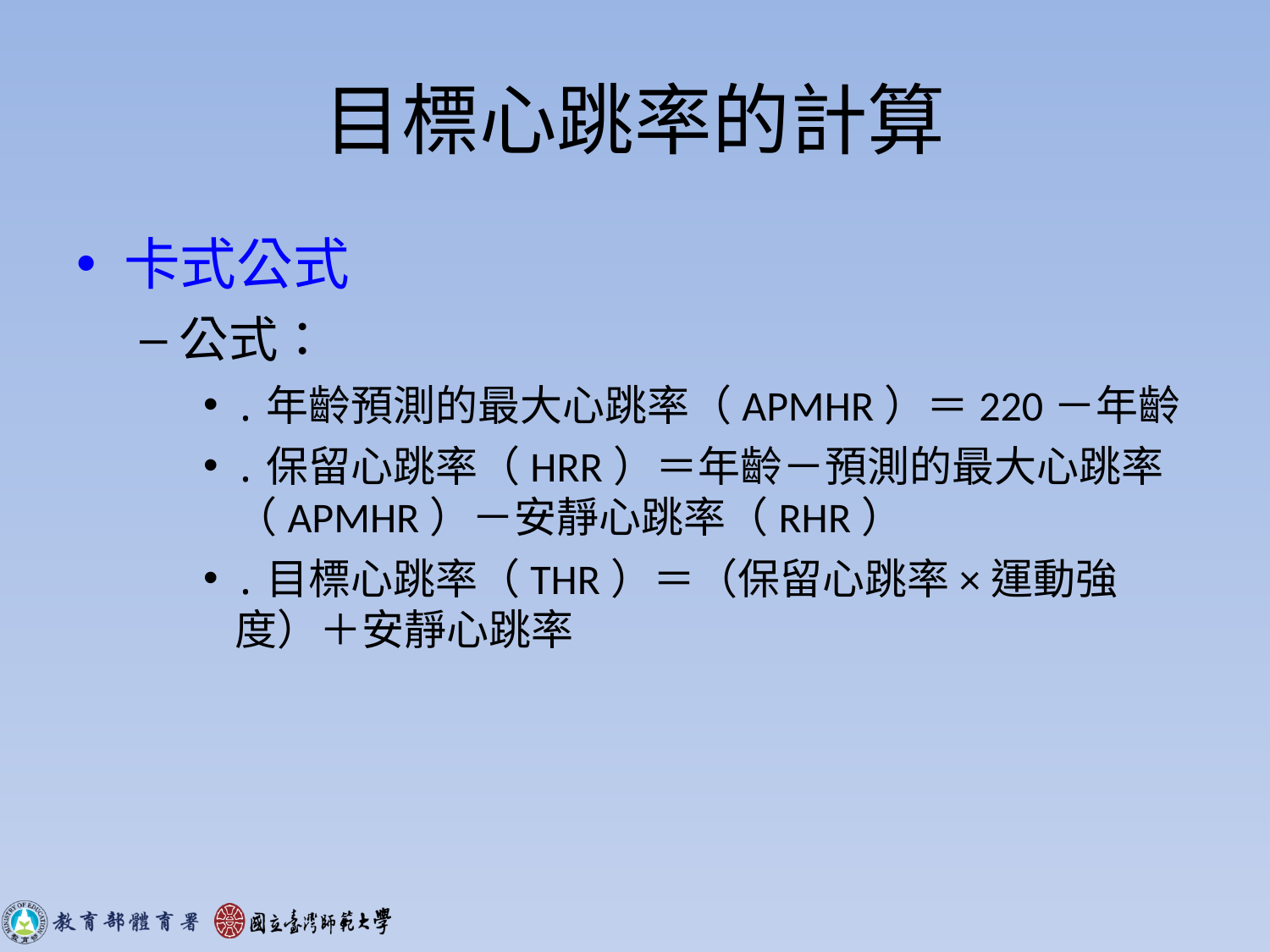

# 目標心跳率的計算
卡式公式
公式：
․年齡預測的最大心跳率（APMHR）＝220－年齡
․保留心跳率（HRR）＝年齡－預測的最大心跳率（APMHR）－安靜心跳率（RHR）
․目標心跳率（THR）＝（保留心跳率×運動強度）＋安靜心跳率